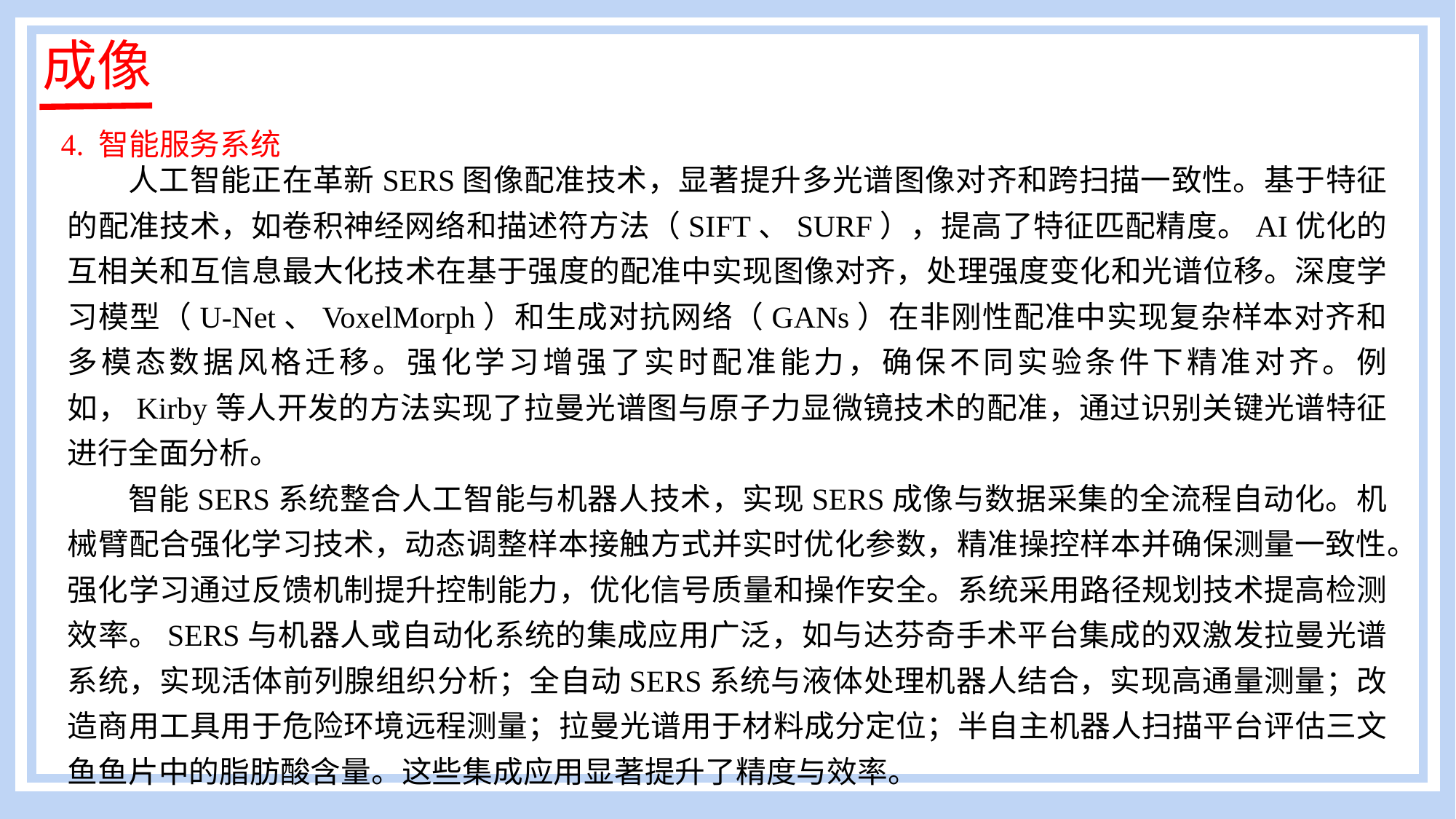

成像
c
4. 智能服务系统

人工智能正在革新SERS图像配准技术，显著提升多光谱图像对齐和跨扫描一致性。基于特征的配准技术，如卷积神经网络和描述符方法（SIFT、SURF），提高了特征匹配精度。AI优化的互相关和互信息最大化技术在基于强度的配准中实现图像对齐，处理强度变化和光谱位移。深度学习模型（U-Net、VoxelMorph）和生成对抗网络（GANs）在非刚性配准中实现复杂样本对齐和多模态数据风格迁移。强化学习增强了实时配准能力，确保不同实验条件下精准对齐。例如，Kirby等人开发的方法实现了拉曼光谱图与原子力显微镜技术的配准，通过识别关键光谱特征进行全面分析。
智能SERS系统整合人工智能与机器人技术，实现SERS成像与数据采集的全流程自动化。机械臂配合强化学习技术，动态调整样本接触方式并实时优化参数，精准操控样本并确保测量一致性。强化学习通过反馈机制提升控制能力，优化信号质量和操作安全。系统采用路径规划技术提高检测效率。SERS与机器人或自动化系统的集成应用广泛，如与达芬奇手术平台集成的双激发拉曼光谱系统，实现活体前列腺组织分析；全自动SERS系统与液体处理机器人结合，实现高通量测量；改造商用工具用于危险环境远程测量；拉曼光谱用于材料成分定位；半自主机器人扫描平台评估三文鱼鱼片中的脂肪酸含量。这些集成应用显著提升了精度与效率。